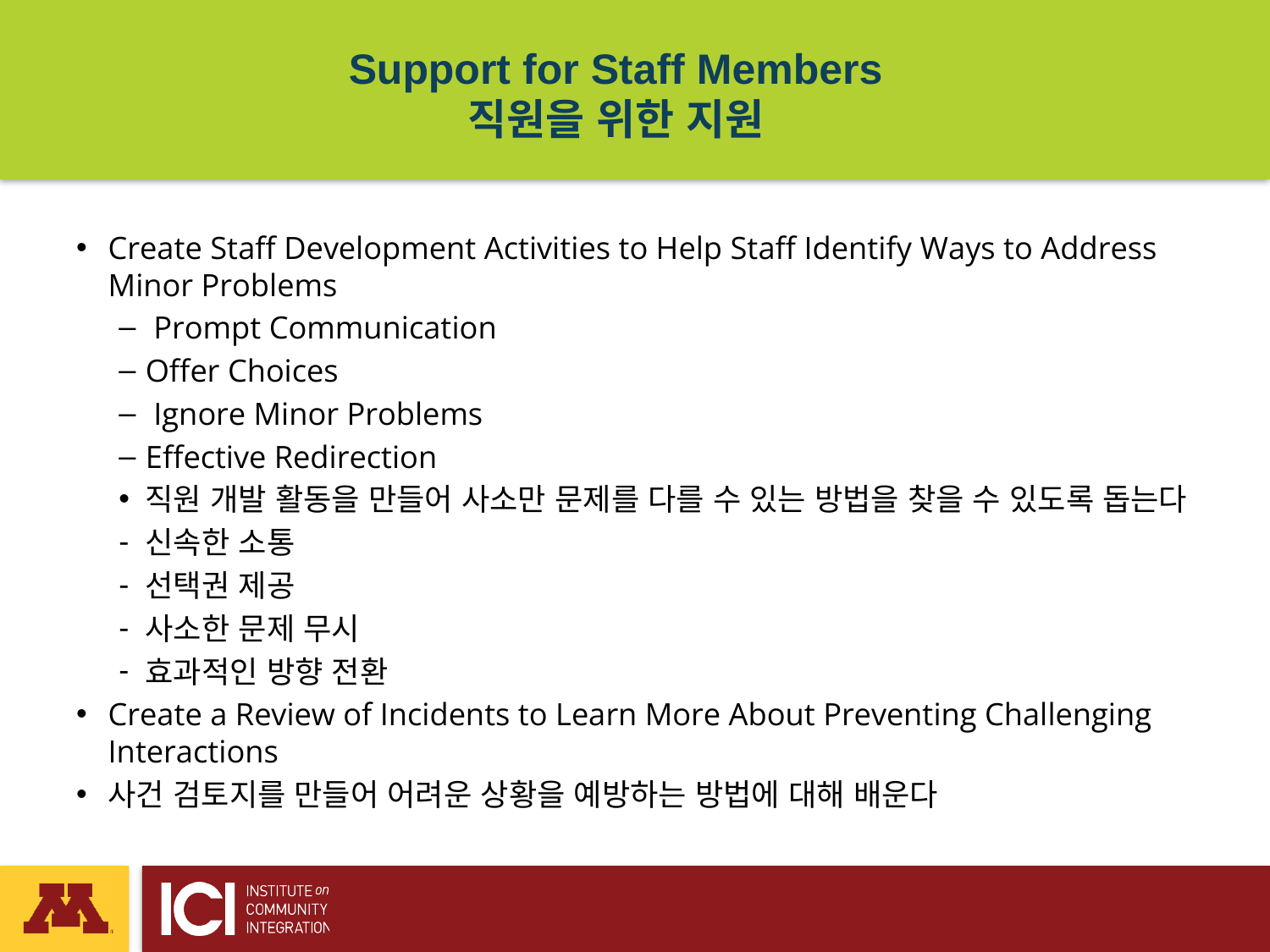

# Support for Staff Members 직원을 위한 지원
Create Staff Development Activities to Help Staff Identify Ways to Address Minor Problems
 Prompt Communication
Offer Choices
 Ignore Minor Problems
Effective Redirection
직원 개발 활동을 만들어 사소만 문제를 다를 수 있는 방법을 찾을 수 있도록 돕는다
신속한 소통
선택권 제공
사소한 문제 무시
효과적인 방향 전환
Create a Review of Incidents to Learn More About Preventing Challenging Interactions
사건 검토지를 만들어 어려운 상황을 예방하는 방법에 대해 배운다